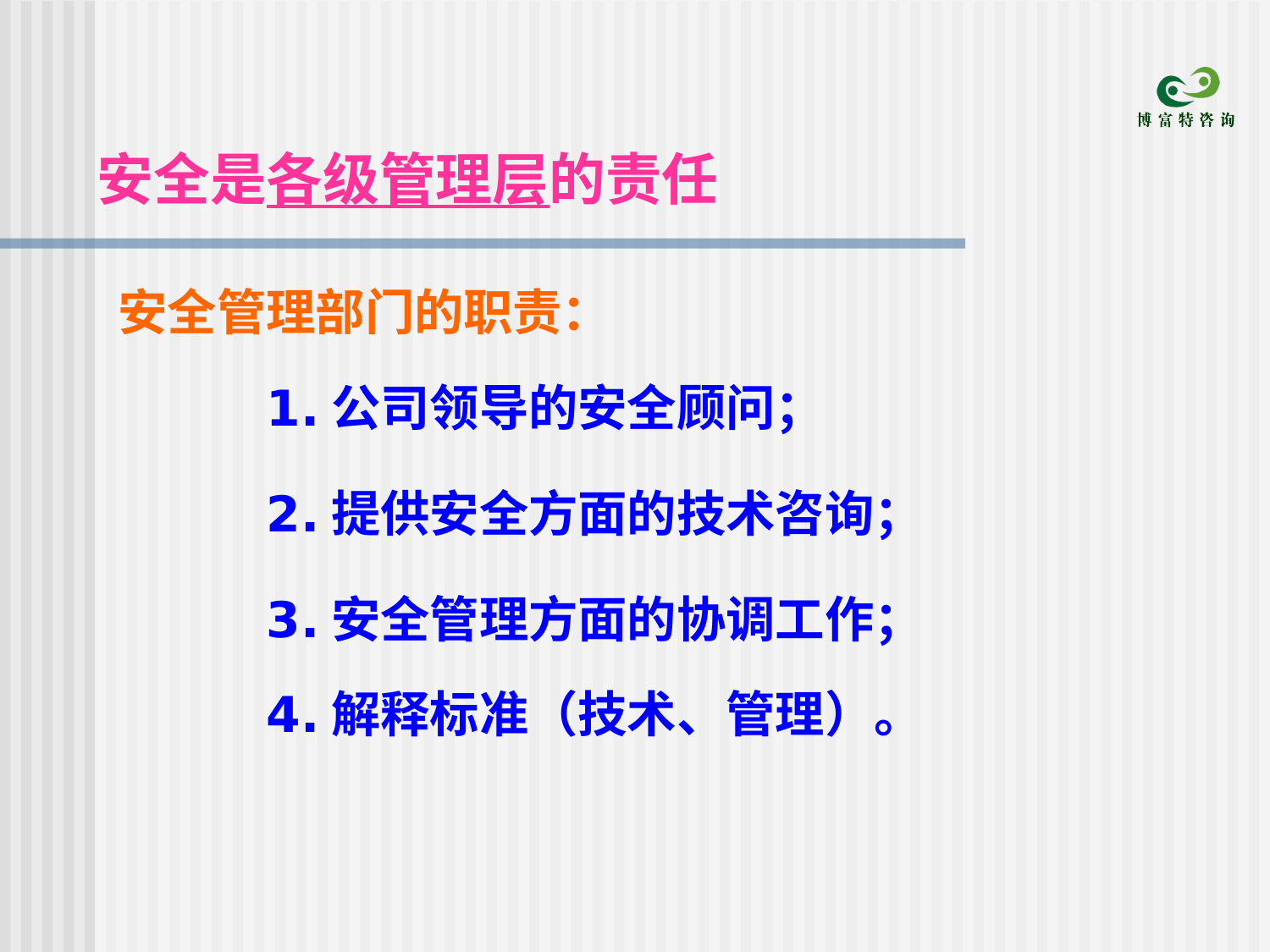

安全是各级管理层的责任
安全管理部门的职责：
1.公司领导的安全顾问；
2.提供安全方面的技术咨询；
3.安全管理方面的协调工作；
4.解释标准（技术、管理）。